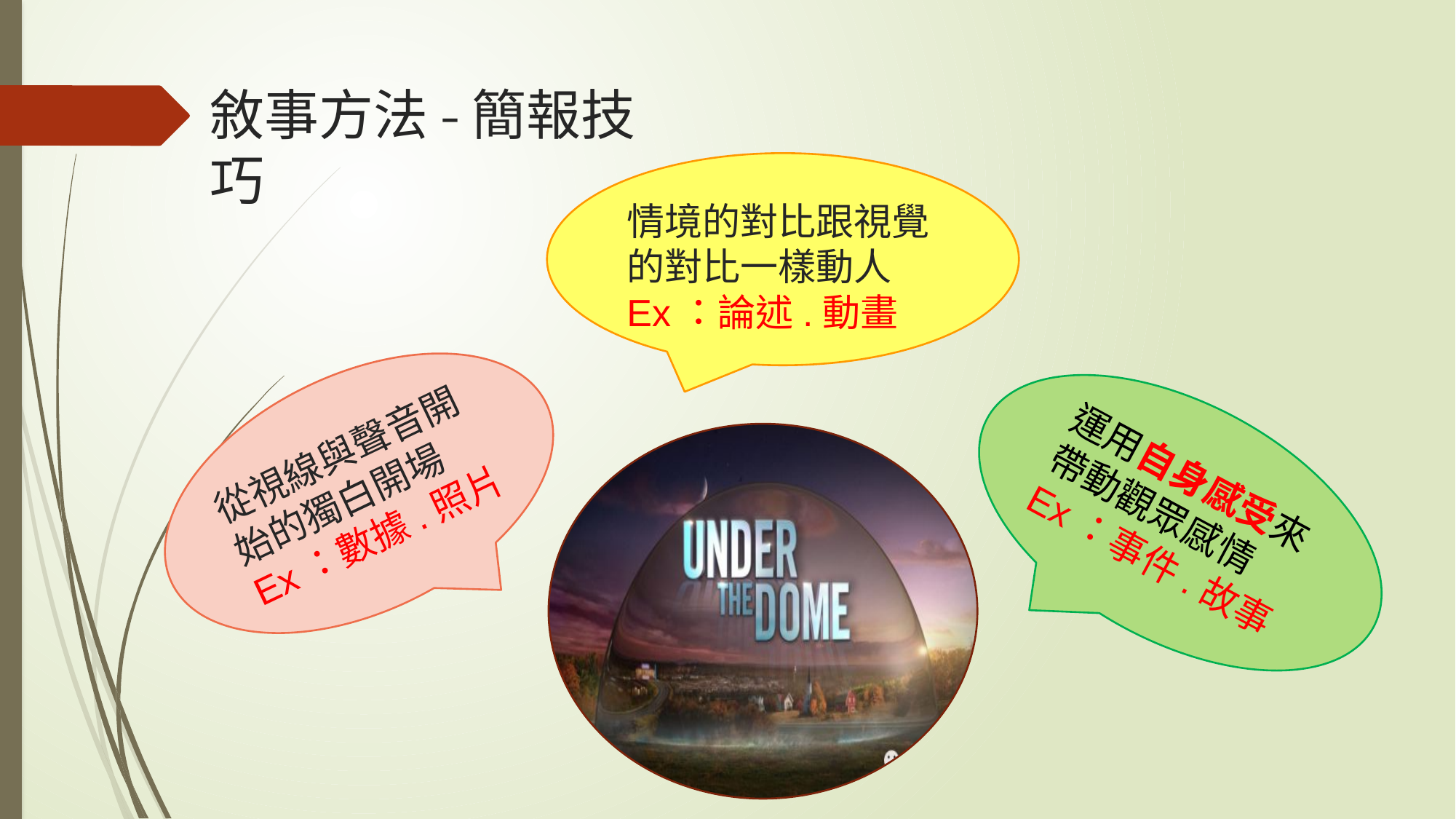

# 敘事方法-簡報技巧

情境的對比跟視覺的對比一樣動人
Ex：論述.動畫

從視線與聲音開始的獨白開場
Ex：數據.照片
運用自身感受來帶動觀眾感情
Ex：事件.故事